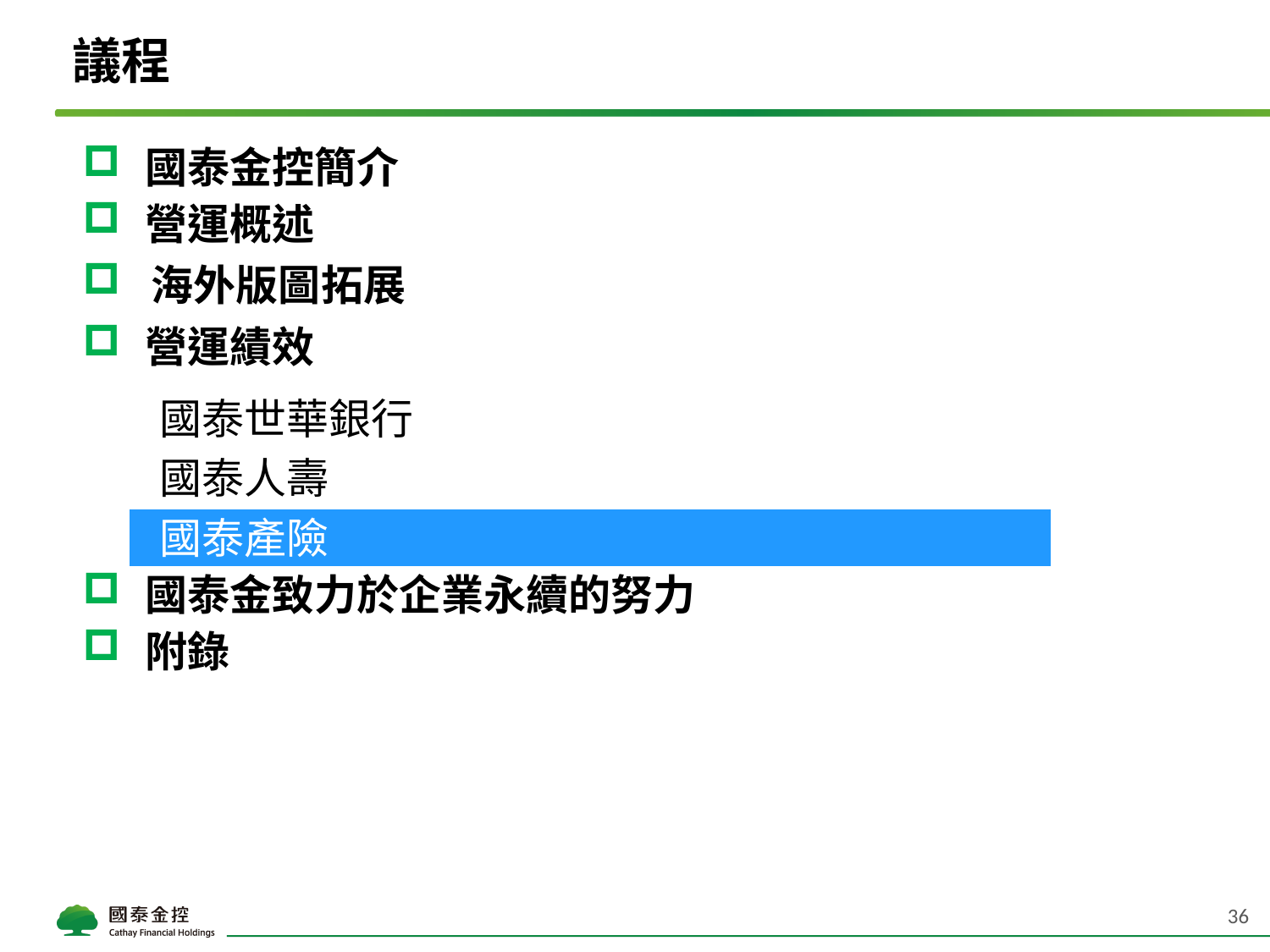

議程
國泰金控簡介
營運概述
 海外版圖拓展
營運績效
       國泰世華銀行
       國泰人壽
       國泰產險
國泰金致力於企業永續的努力
附錄

36